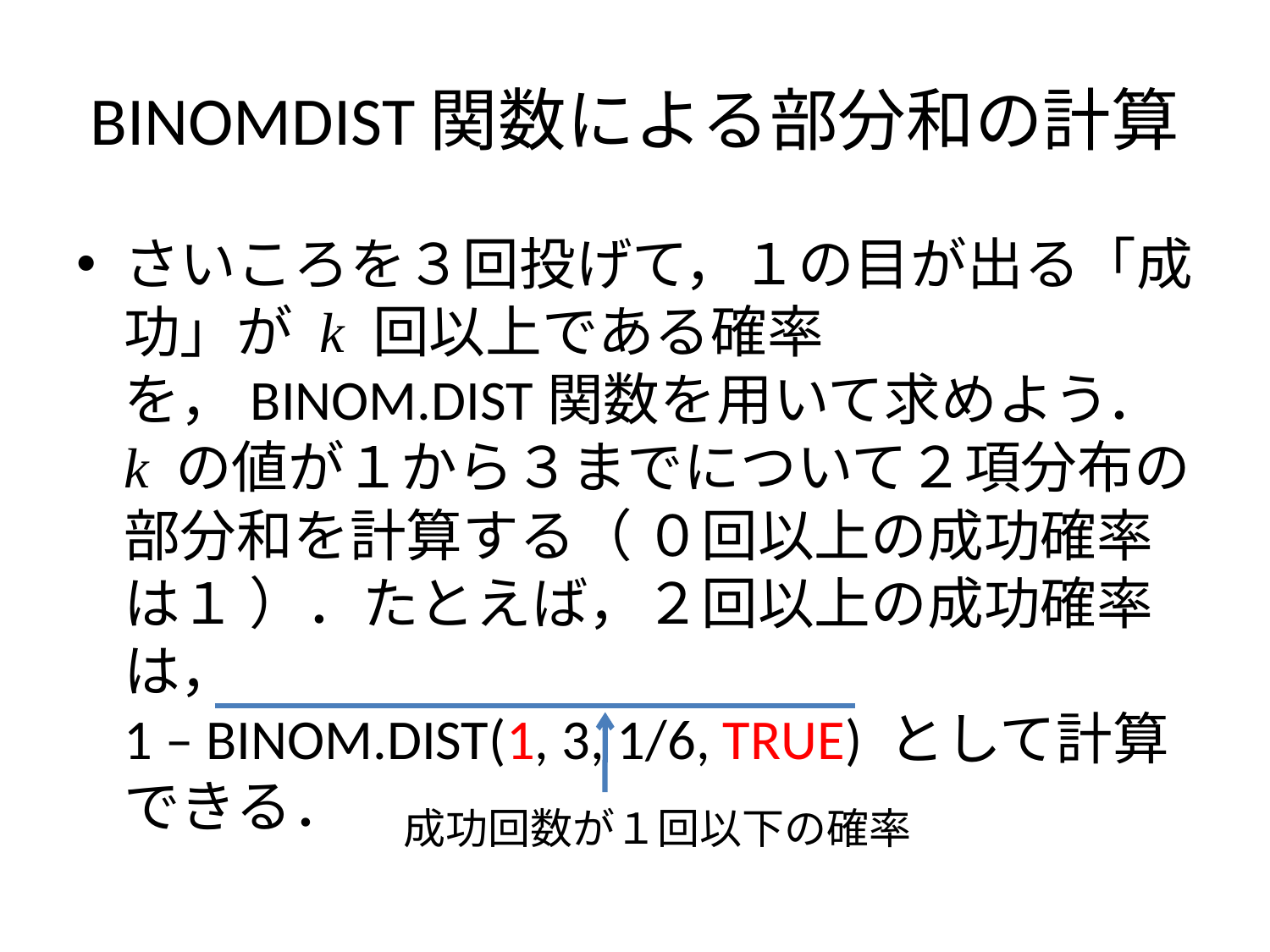

# BINOMDIST関数による部分和の計算
さいころを３回投げて，１の目が出る「成功」が k 回以上である確率を，BINOM.DIST関数を用いて求めよう．k の値が１から３までについて２項分布の部分和を計算する（ ０回以上の成功確率は１ ）．たとえば，２回以上の成功確率は，
1 – BINOM.DIST(1, 3, 1/6, TRUE) として計算できる．
成功回数が１回以下の確率